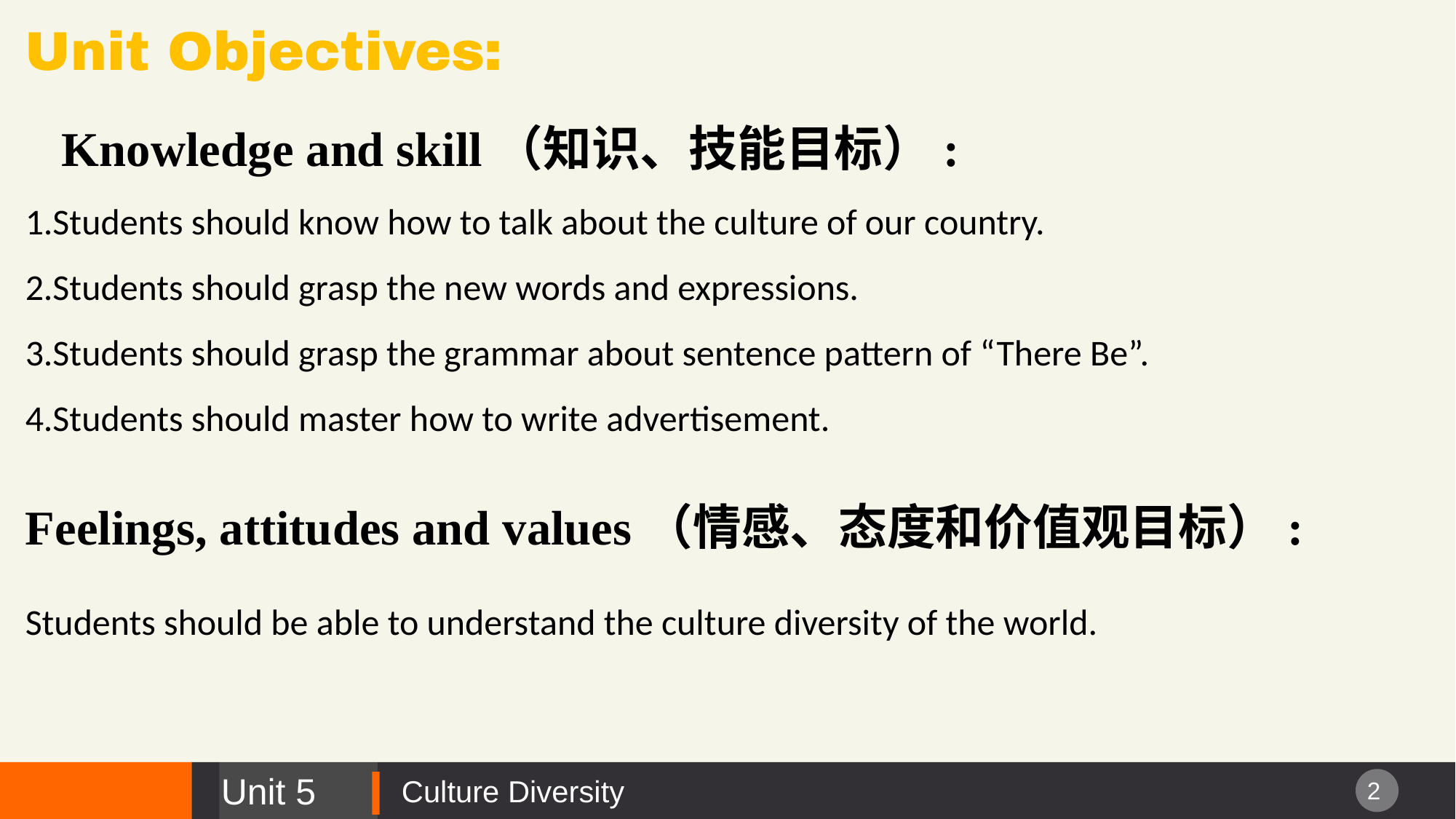

Unit Objectives:
   Knowledge and skill（知识、技能目标）:
1.Students should know how to talk about the culture of our country.
2.Students should grasp the new words and expressions.
3.Students should grasp the grammar about sentence pattern of “There Be”.
4.Students should master how to write advertisement.

Feelings, attitudes and values（情感、态度和价值观目标）:

Students should be able to understand the culture diversity of the world.